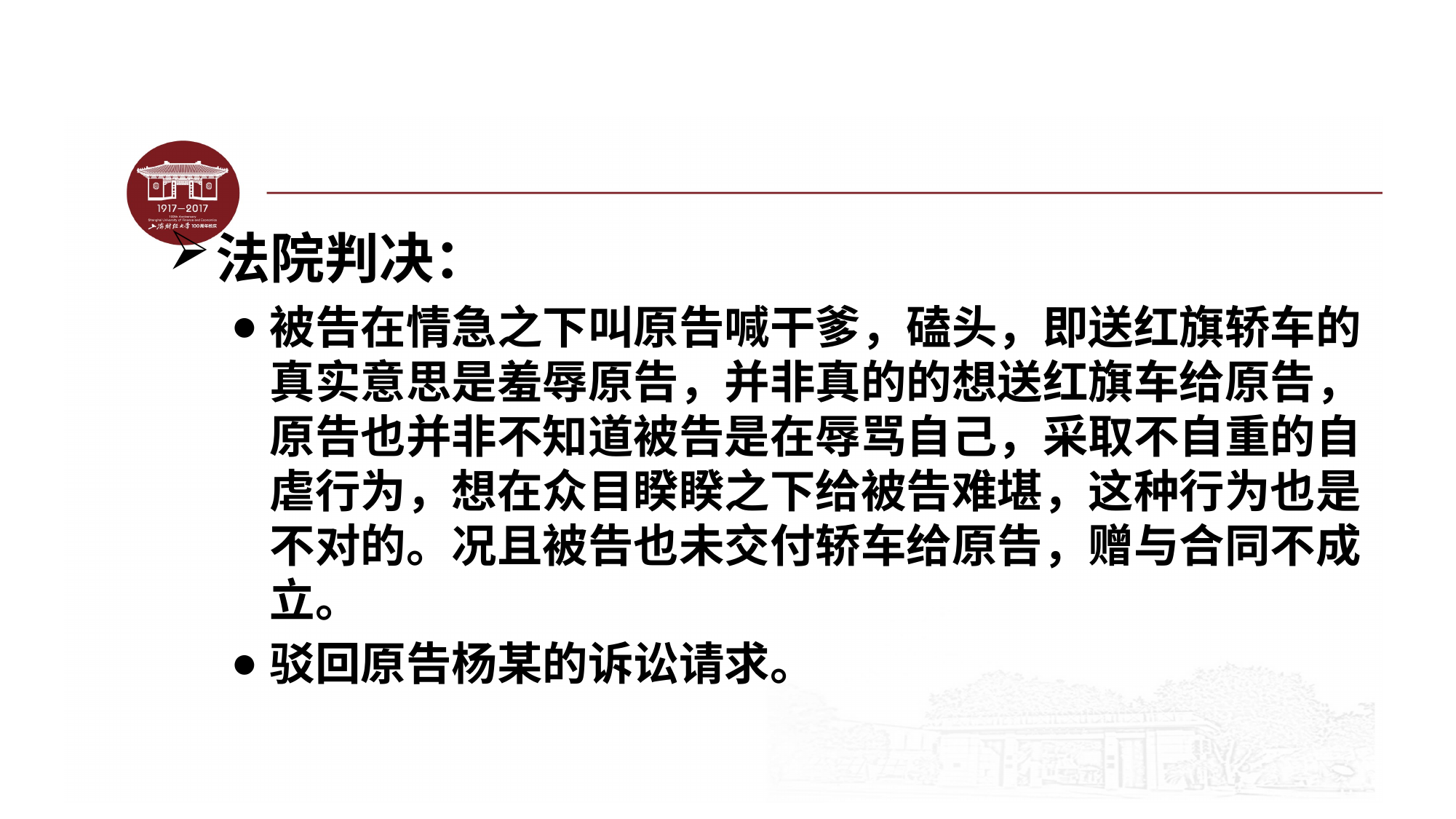

#
法院判决：
被告在情急之下叫原告喊干爹，磕头，即送红旗轿车的真实意思是羞辱原告，并非真的的想送红旗车给原告，原告也并非不知道被告是在辱骂自己，采取不自重的自虐行为，想在众目睽睽之下给被告难堪，这种行为也是不对的。况且被告也未交付轿车给原告，赠与合同不成立。
驳回原告杨某的诉讼请求。